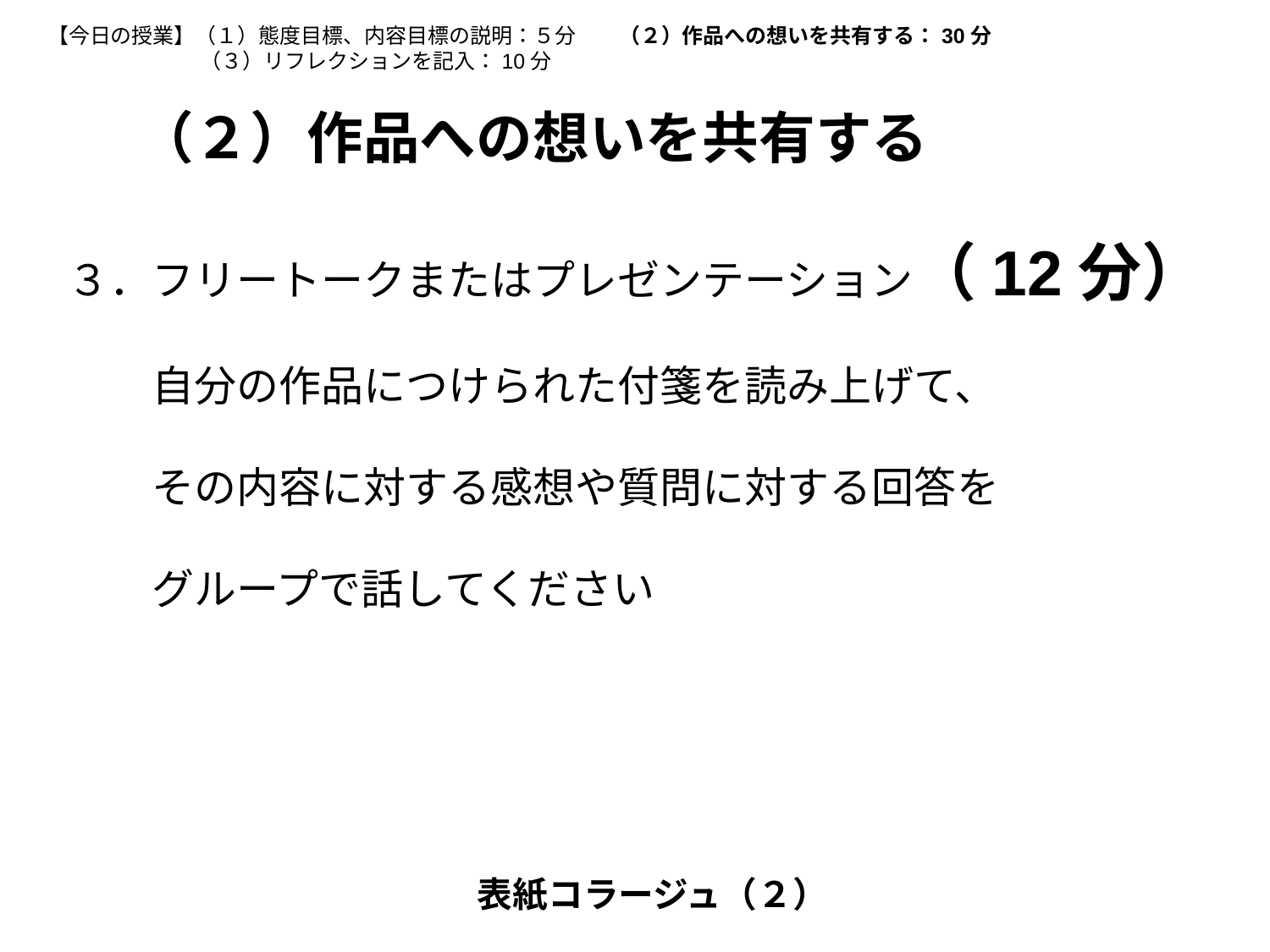

【今日の授業】（１）態度目標、内容目標の説明：５分　　（２）作品への想いを共有する：30分
　　　　　　　 （３）リフレクションを記入：10分
（２）作品への想いを共有する
３．フリートークまたはプレゼンテーション（12分）

　　自分の作品につけられた付箋を読み上げて、

　　その内容に対する感想や質問に対する回答を

　　グループで話してください

表紙コラージュ（２）